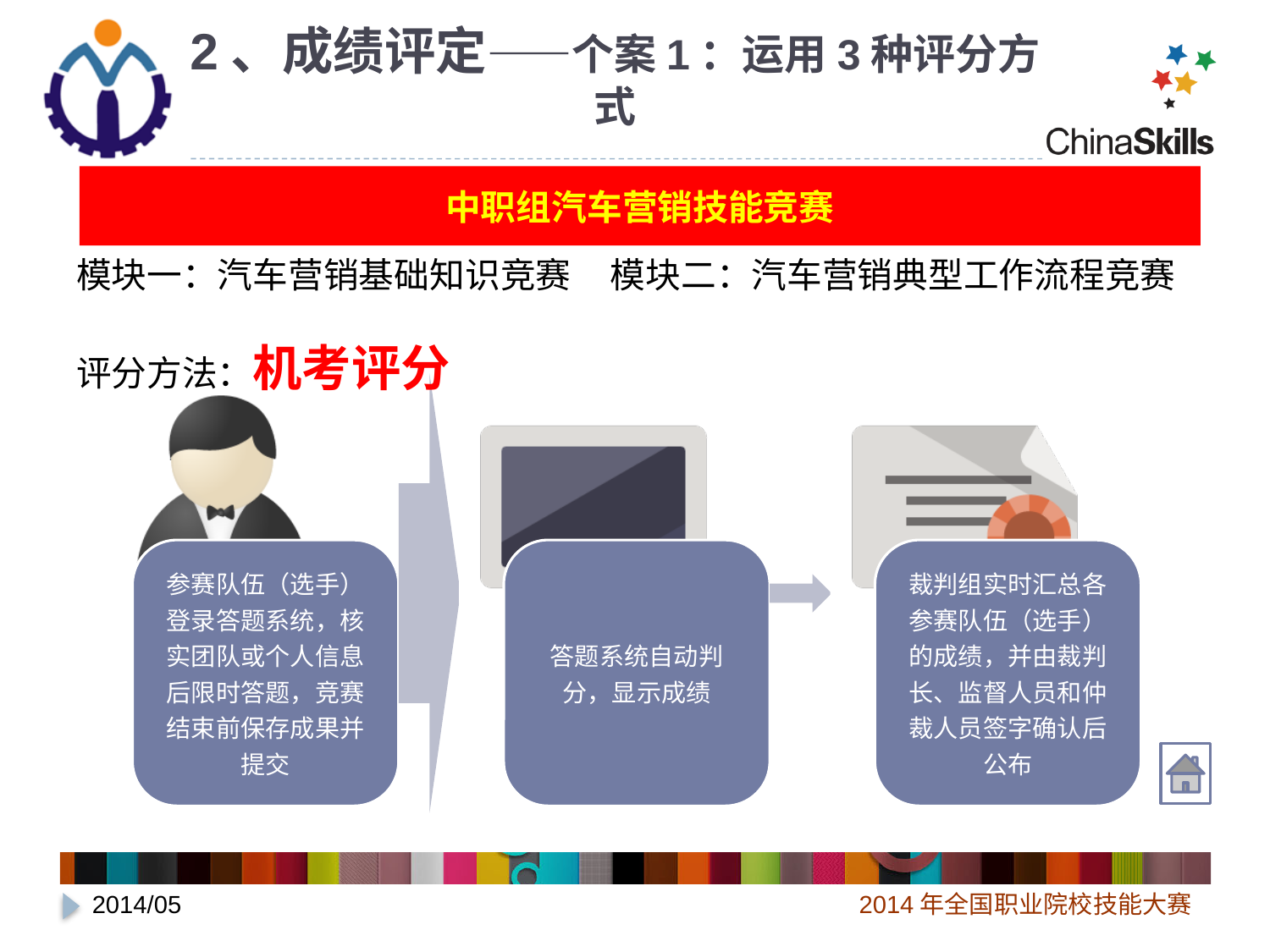

# 2、成绩评定——个案1：运用3种评分方式
中职组汽车营销技能竞赛
模块一：汽车营销基础知识竞赛     模块二：汽车营销典型工作流程竞赛
评分方法：机考评分
参赛队伍（选手）登录答题系统，核实团队或个人信息后限时答题，竞赛结束前保存成果并提交
答题系统自动判分，显示成绩
裁判组实时汇总各参赛队伍（选手）的成绩，并由裁判长、监督人员和仲裁人员签字确认后公布

2014/05
2014年全国职业院校技能大赛